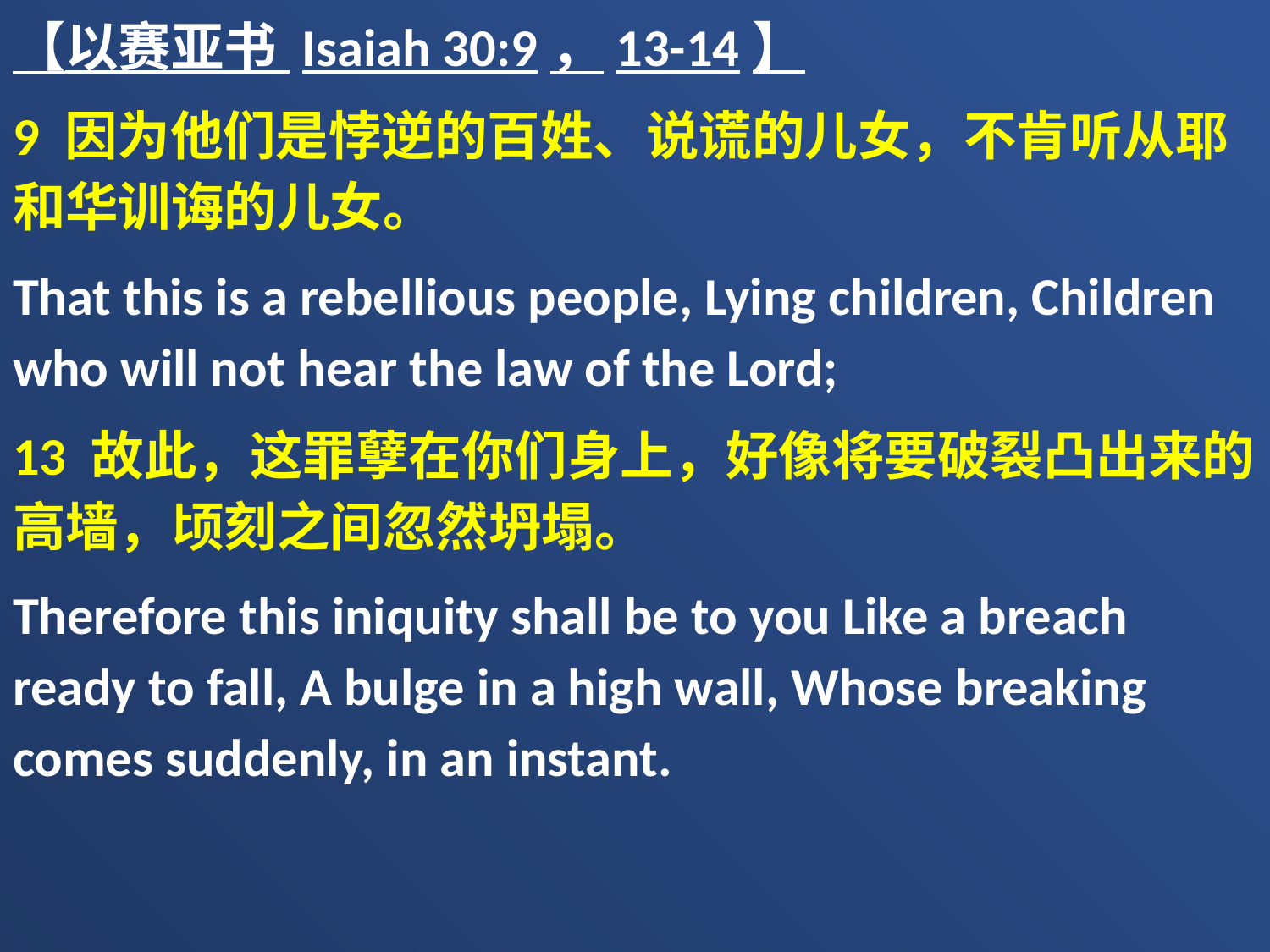

【以赛亚书 Isaiah 30:9，13-14】
9 因为他们是悖逆的百姓、说谎的儿女，不肯听从耶和华训诲的儿女。
That this is a rebellious people, Lying children, Children who will not hear the law of the Lord;
13 故此，这罪孽在你们身上，好像将要破裂凸出来的高墙，顷刻之间忽然坍塌。
Therefore this iniquity shall be to you Like a breach ready to fall, A bulge in a high wall, Whose breaking comes suddenly, in an instant.